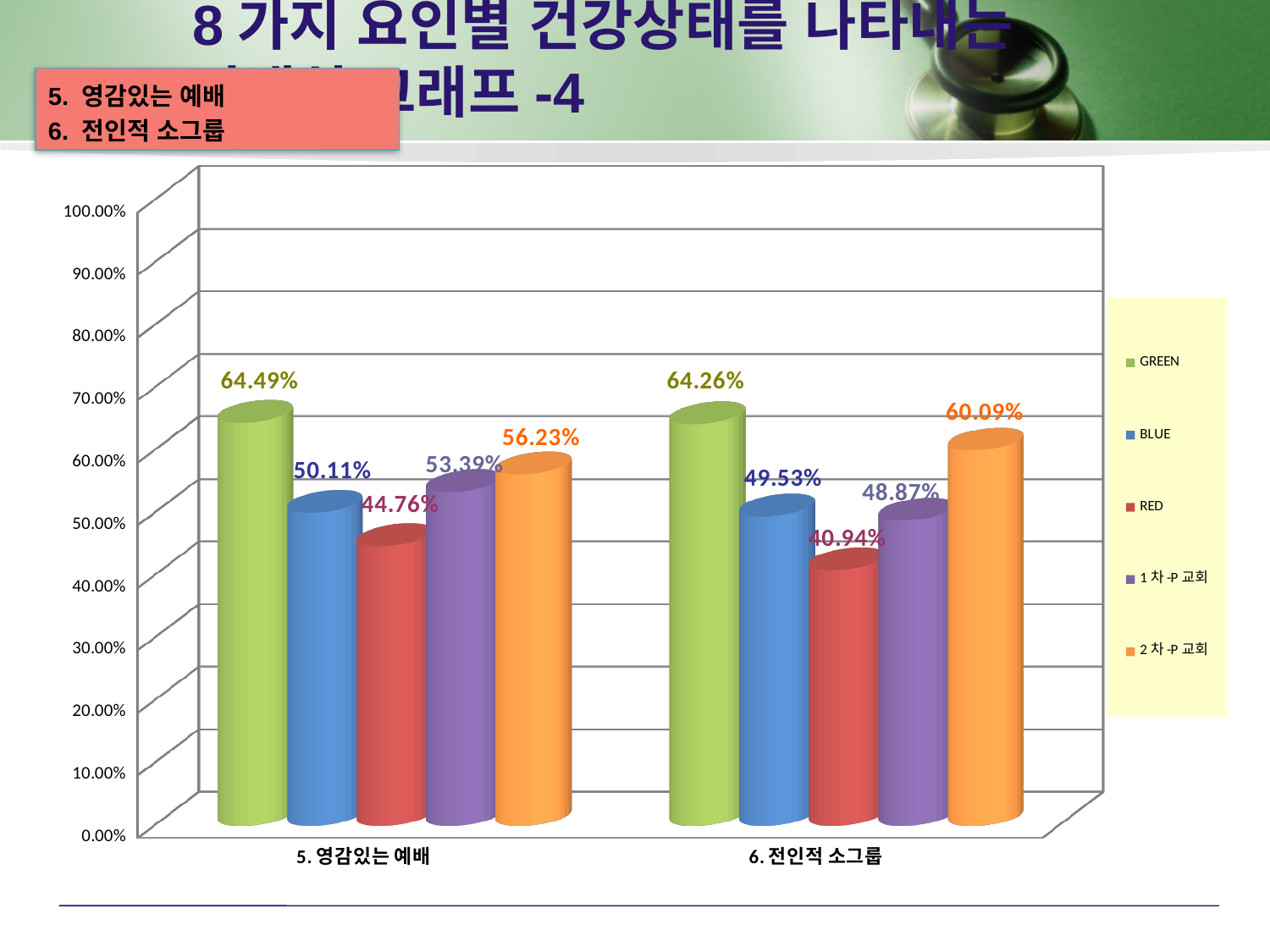

# 8가지 요인별 건강상태를 나타내는 상대치 그래프-4
5. 영감있는 예배
6. 전인적 소그룹

[unsupported chart]